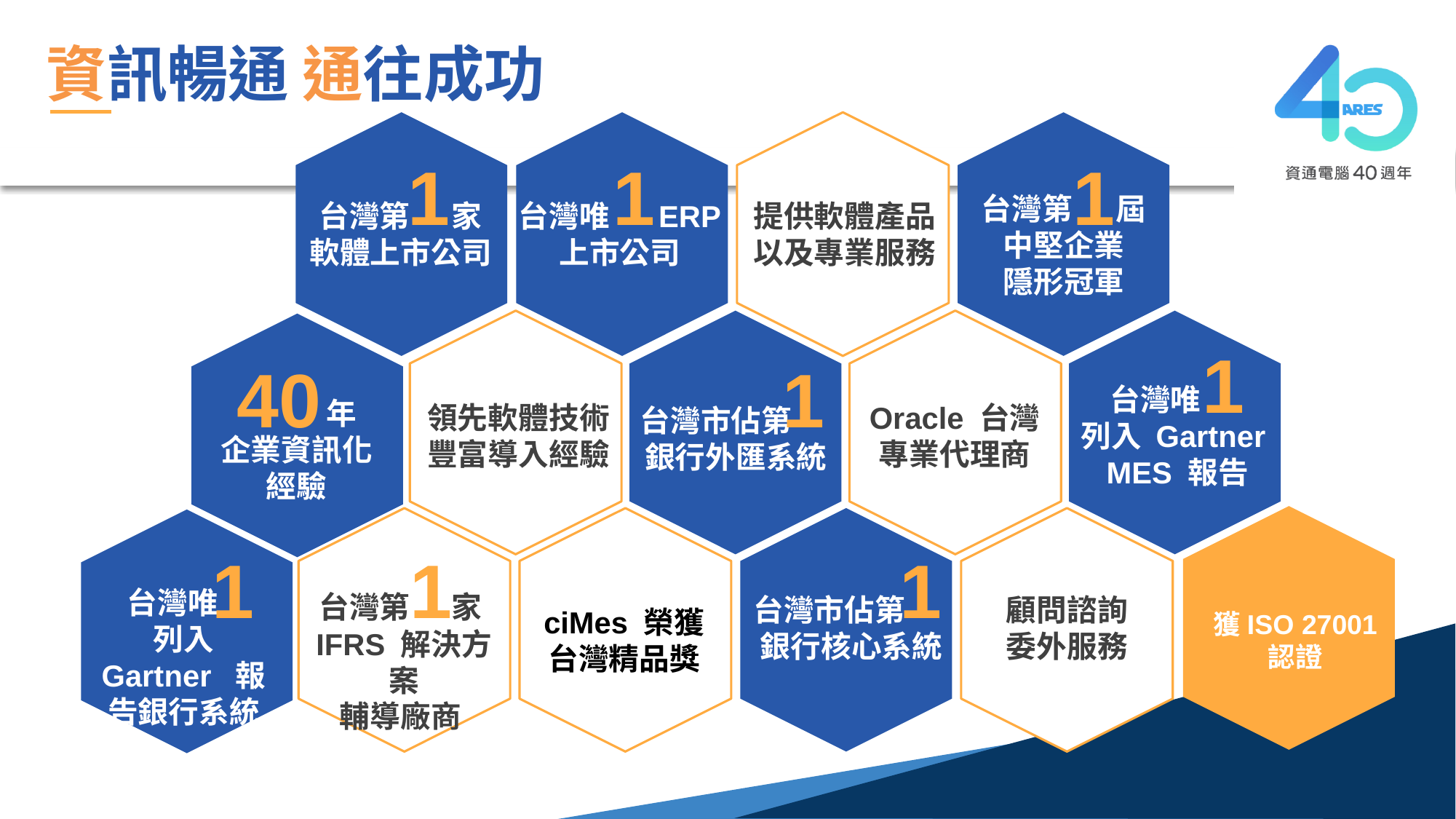

資訊暢通 通往成功

台灣第      屆
中堅企業
隱形冠軍
台灣第      家
軟體上市公司
台灣唯      ERP
上市公司
提供軟體產品
以及專業服務

            年
企業資訊化
經驗
領先軟體技術
豐富導入經驗
Oracle 台灣
專業代理商
台灣市佔第
銀行外匯系統

台灣第      家
IFRS 解決方案
輔導廠商
台灣市佔第
銀行核心系統
顧問諮詢
委外服務
ciMes 榮獲
台灣精品獎

     台灣唯
列入 Gartner  MES 報告

    台灣唯
列入 Gartner  報告銀行系統

1
1
1
1
40
1
1
1
1
獲ISO 27001
認證